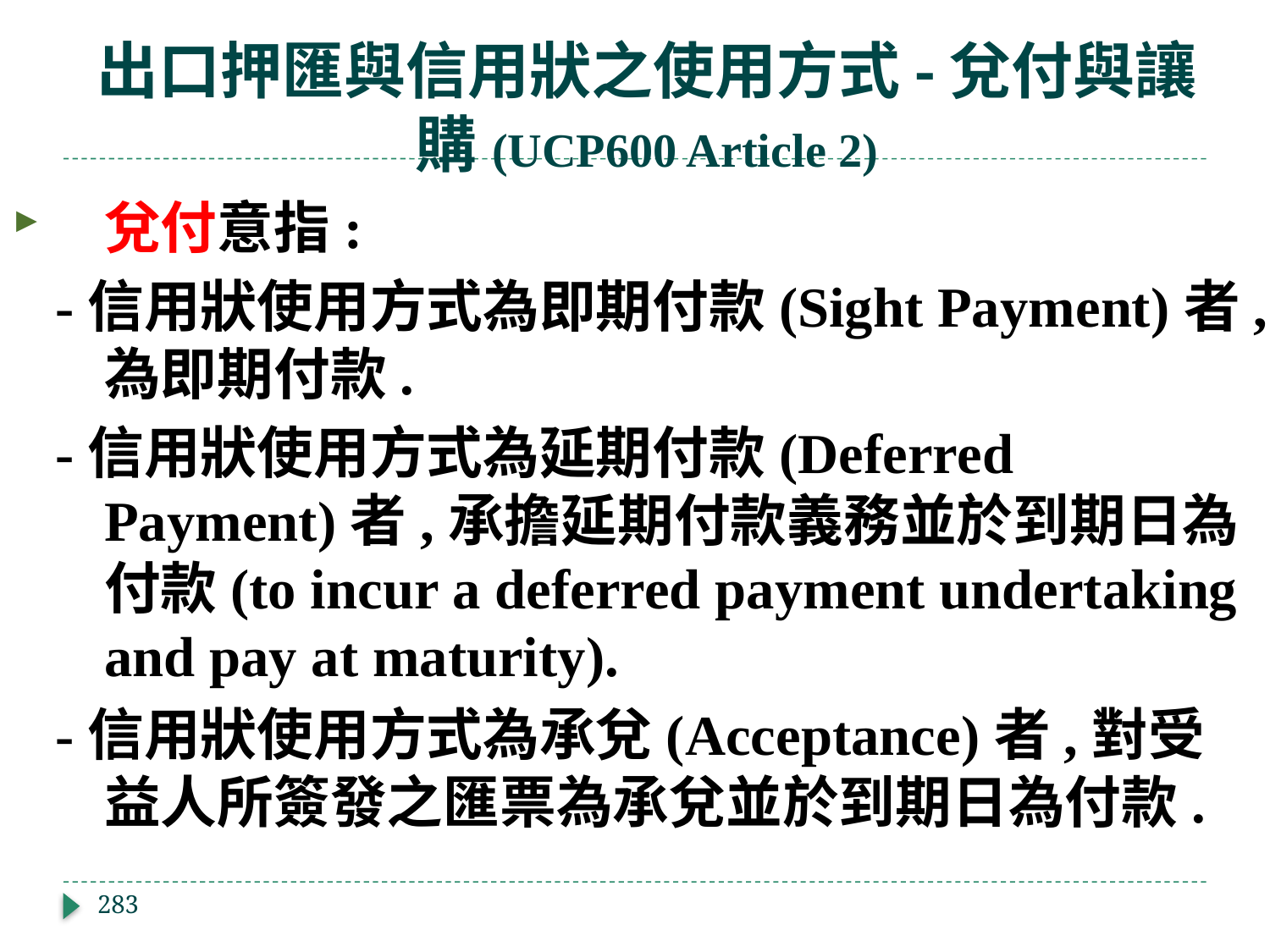

# 出口押匯與信用狀之使用方式-兌付與讓購(UCP600 Article 2)
兌付意指:
   -信用狀使用方式為即期付款(Sight Payment)者,為即期付款.
   -信用狀使用方式為延期付款(Deferred Payment)者,承擔延期付款義務並於到期日為付款(to incur a deferred payment undertaking and pay at maturity).
   -信用狀使用方式為承兌(Acceptance)者,對受益人所簽發之匯票為承兌並於到期日為付款.
283